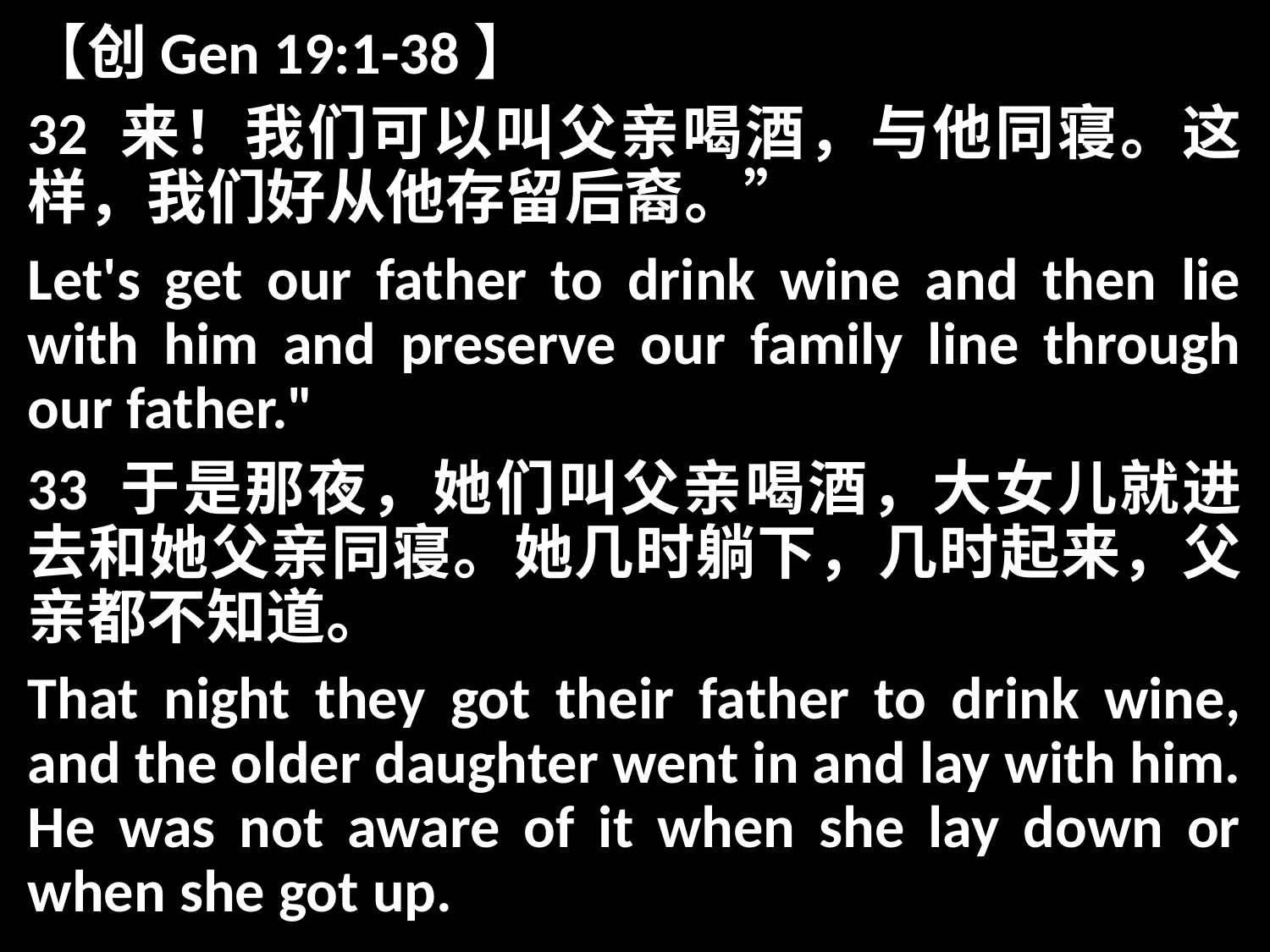

【创Gen 19:1-38】
32 来！我们可以叫父亲喝酒，与他同寝。这样，我们好从他存留后裔。”
Let's get our father to drink wine and then lie with him and preserve our family line through our father."
33 于是那夜，她们叫父亲喝酒，大女儿就进去和她父亲同寝。她几时躺下，几时起来，父亲都不知道。
That night they got their father to drink wine, and the older daughter went in and lay with him. He was not aware of it when she lay down or when she got up.